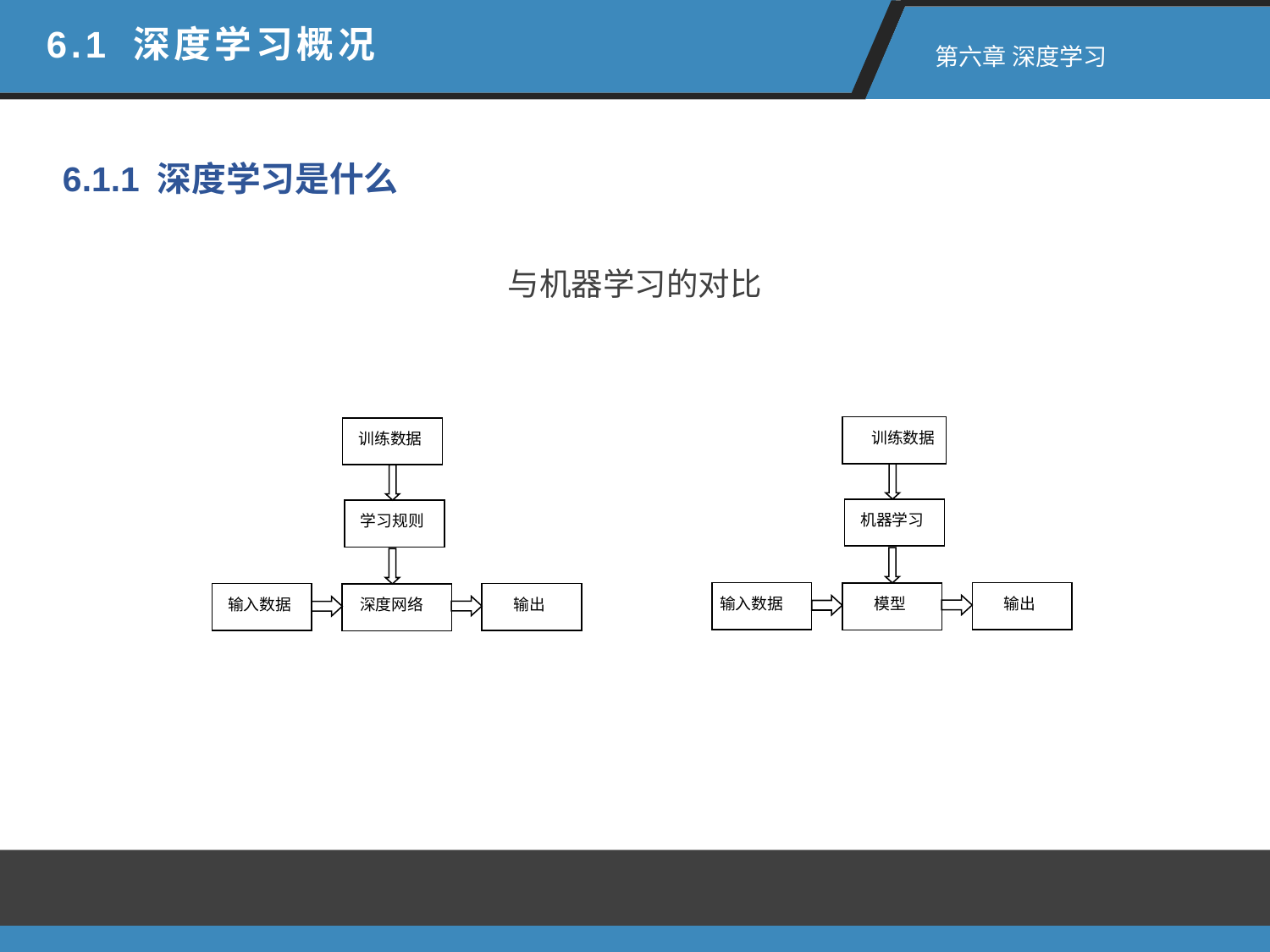

6.1 深度学习概况
  第六章 深度学习
6.1.1 深度学习是什么
与机器学习的对比

训练数据

机器学习

输入数据
输出
模型

训练数据

学习规则

输入数据
输出
深度网络